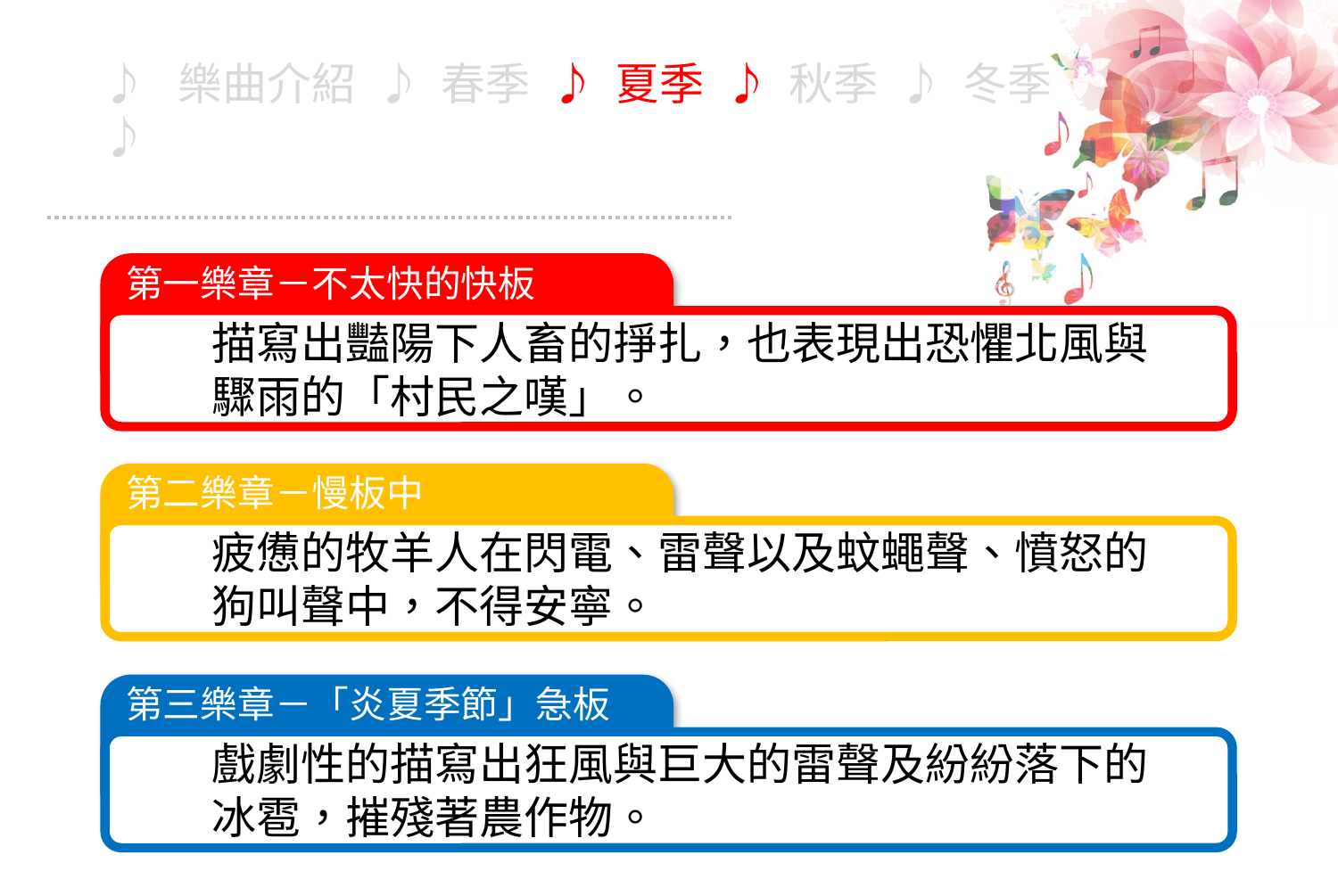

第一樂章－不太快的快板

　　描寫出豔陽下人畜的掙扎，也表現出恐懼北風與
　　驟雨的「村民之嘆」。
第二樂章－慢板中

　　疲憊的牧羊人在閃電、雷聲以及蚊蠅聲、憤怒的
　　狗叫聲中，不得安寧。
第三樂章－「炎夏季節」急板

　　戲劇性的描寫出狂風與巨大的雷聲及紛紛落下的
　　冰雹，摧殘著農作物。